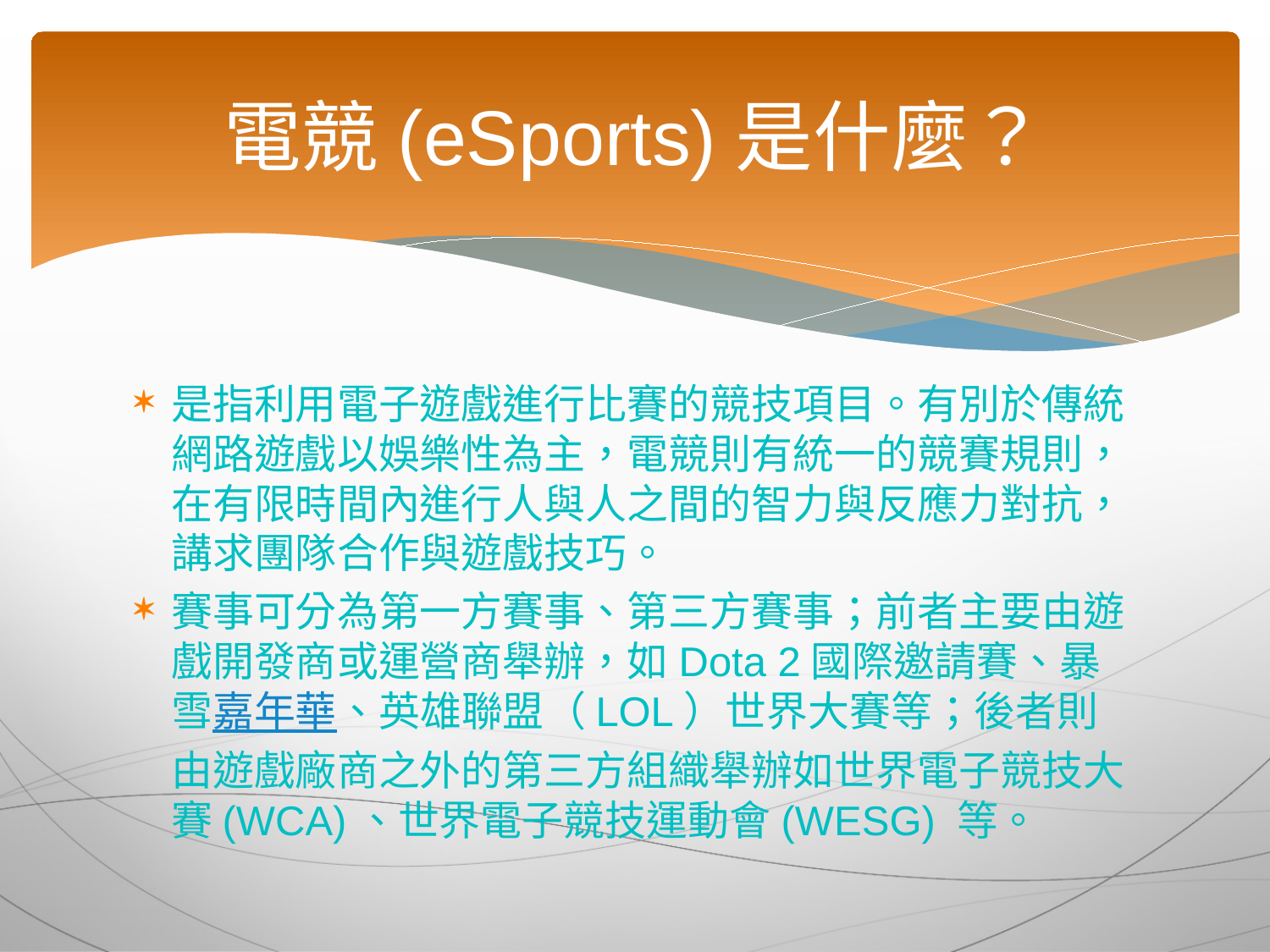

# 電競(eSports)是什麼？
是指利用電子遊戲進行比賽的競技項目。有別於傳統網路遊戲以娛樂性為主，電競則有統一的競賽規則，在有限時間內進行人與人之間的智力與反應力對抗，講求團隊合作與遊戲技巧。
賽事可分為第一方賽事、第三方賽事；前者主要由遊戲開發商或運營商舉辦，如Dota 2國際邀請賽、暴雪嘉年華、英雄聯盟（LOL）世界大賽等；後者則由遊戲廠商之外的第三方組織舉辦如世界電子競技大賽(WCA)、世界電子競技運動會(WESG) 等。